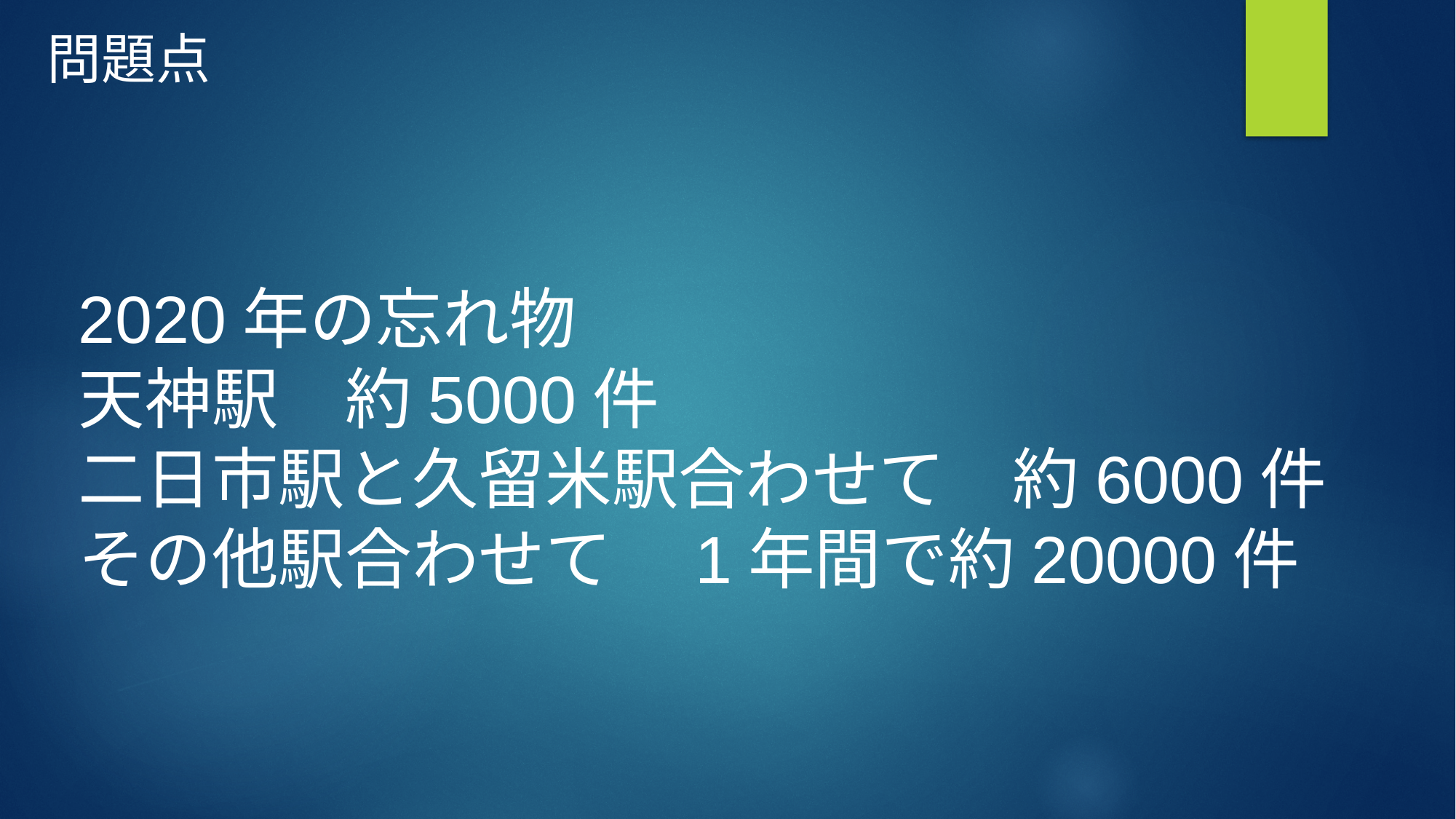

問題点
2020年の忘れ物
天神駅　約5000件
二日市駅と久留米駅合わせて　約6000件
その他駅合わせて　1年間で約20000件